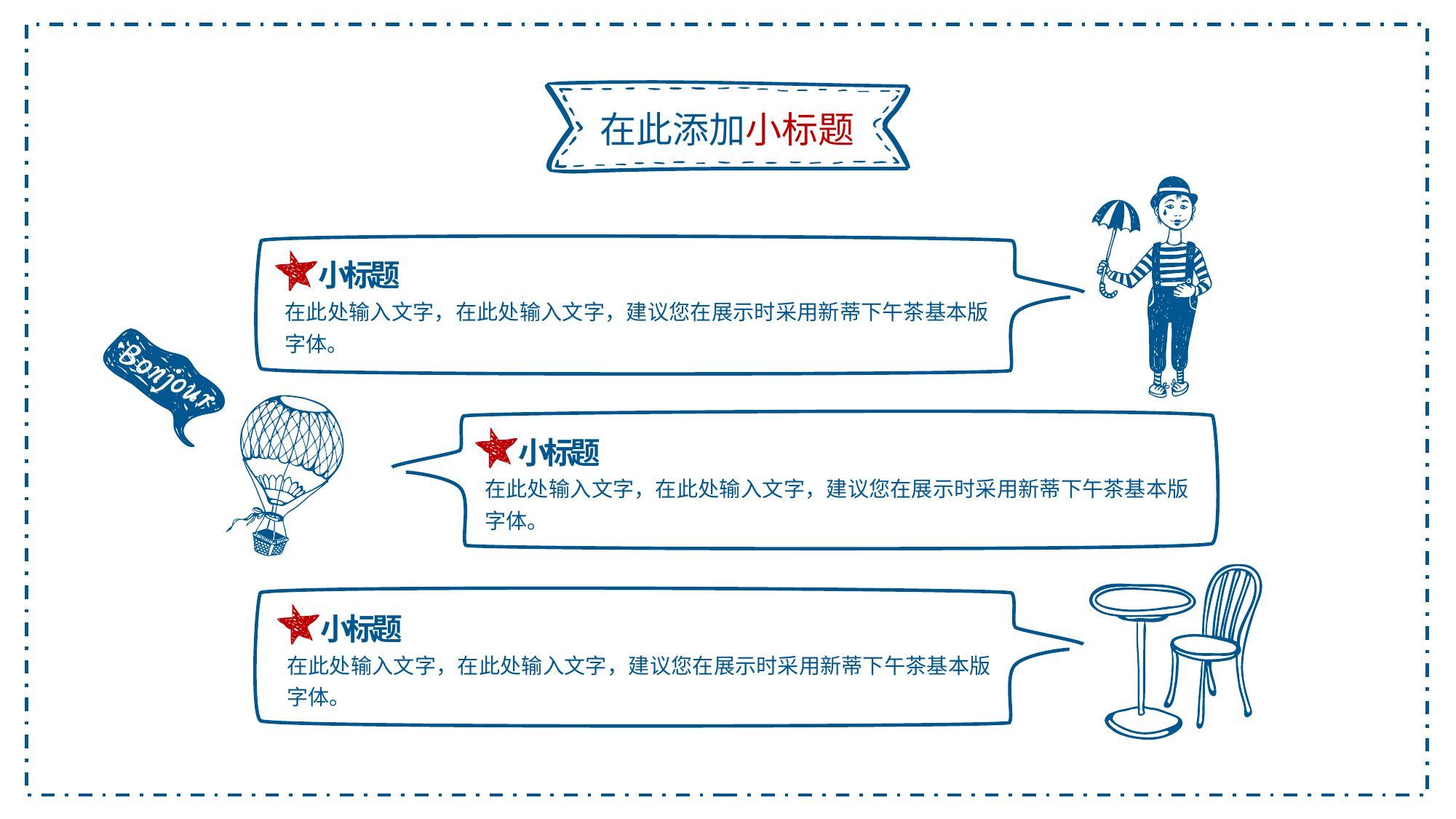

在此添加小标题

小标题
在此处输入文字，在此处输入文字，建议您在展示时采用新蒂下午茶基本版字体。

小标题
在此处输入文字，在此处输入文字，建议您在展示时采用新蒂下午茶基本版字体。

小标题
在此处输入文字，在此处输入文字，建议您在展示时采用新蒂下午茶基本版字体。